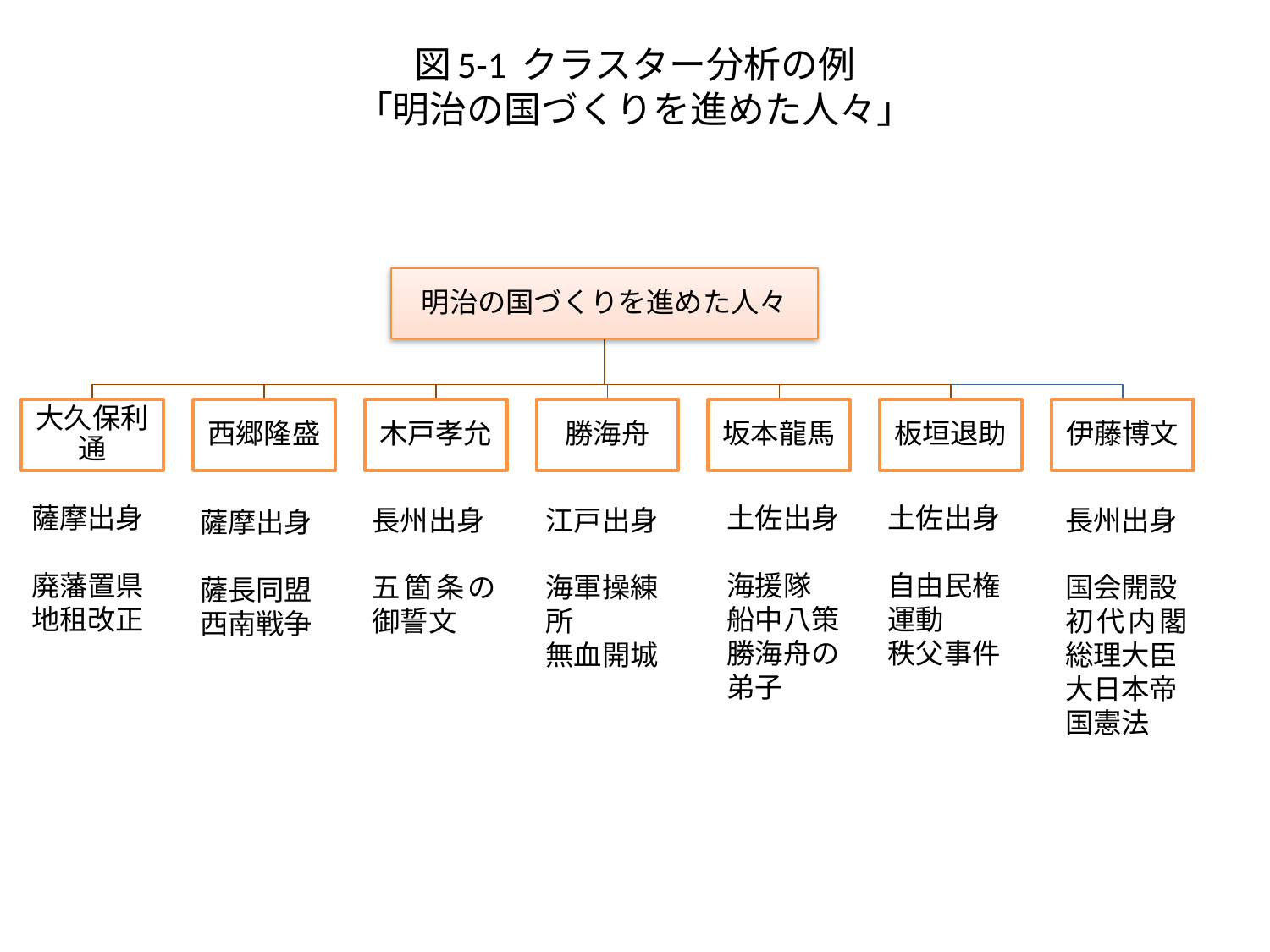

# 図5-1 クラスター分析の例 「明治の国づくりを進めた人々」
明治の国づくりを進めた人々
大久保利通
西郷隆盛
木戸孝允
勝海舟
坂本龍馬
板垣退助
伊藤博文
薩摩出身

廃藩置県
地租改正

土佐出身

海援隊
船中八策
勝海舟の弟子
土佐出身

自由民権運動
秩父事件
長州出身

五箇条の御誓文
江戸出身

海軍操練所
無血開城
長州出身

国会開設
初代内閣総理大臣
大日本帝国憲法
薩摩出身

薩長同盟
西南戦争